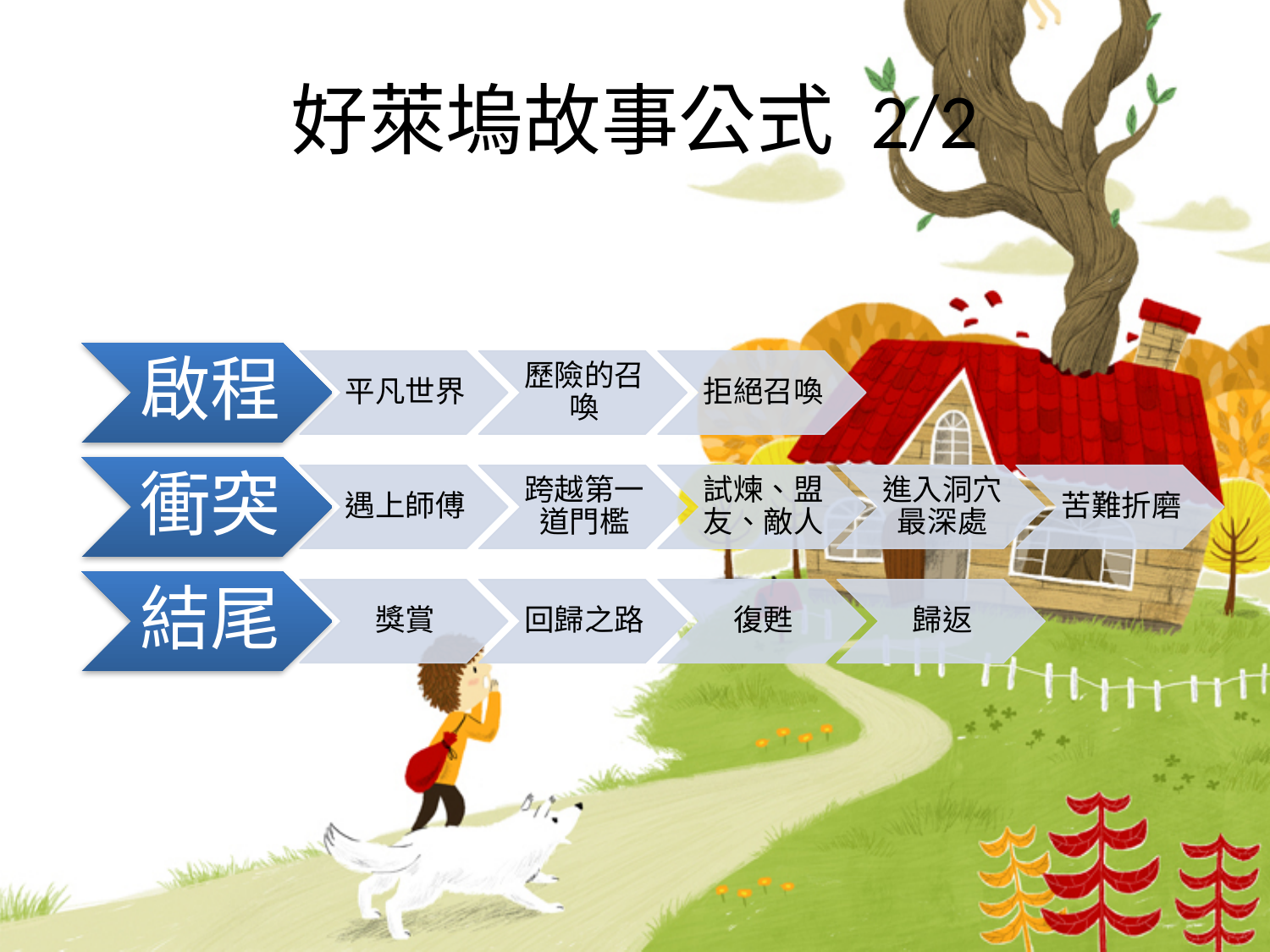

# 好萊塢故事公式 2/2
啟程
平凡世界
歷險的召喚
拒絕召喚
衝突
遇上師傅
跨越第一道門檻
試煉、盟友、敵人
進入洞穴最深處
苦難折磨
結尾
獎賞
回歸之路
復甦
歸返